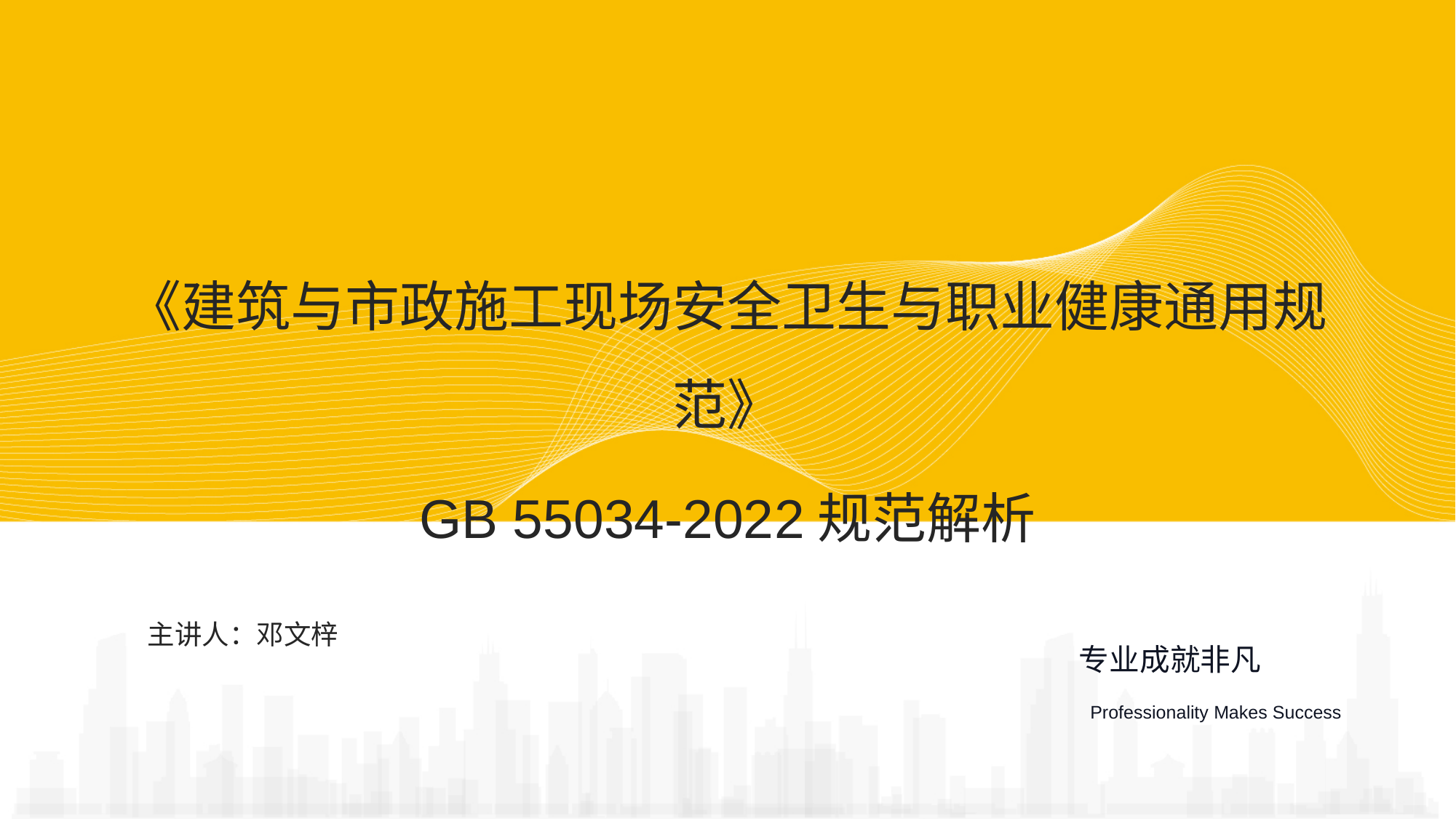

《建筑与市政施工现场安全卫生与职业健康通用规范》
GB 55034-2022规范解析
主讲人：邓文梓